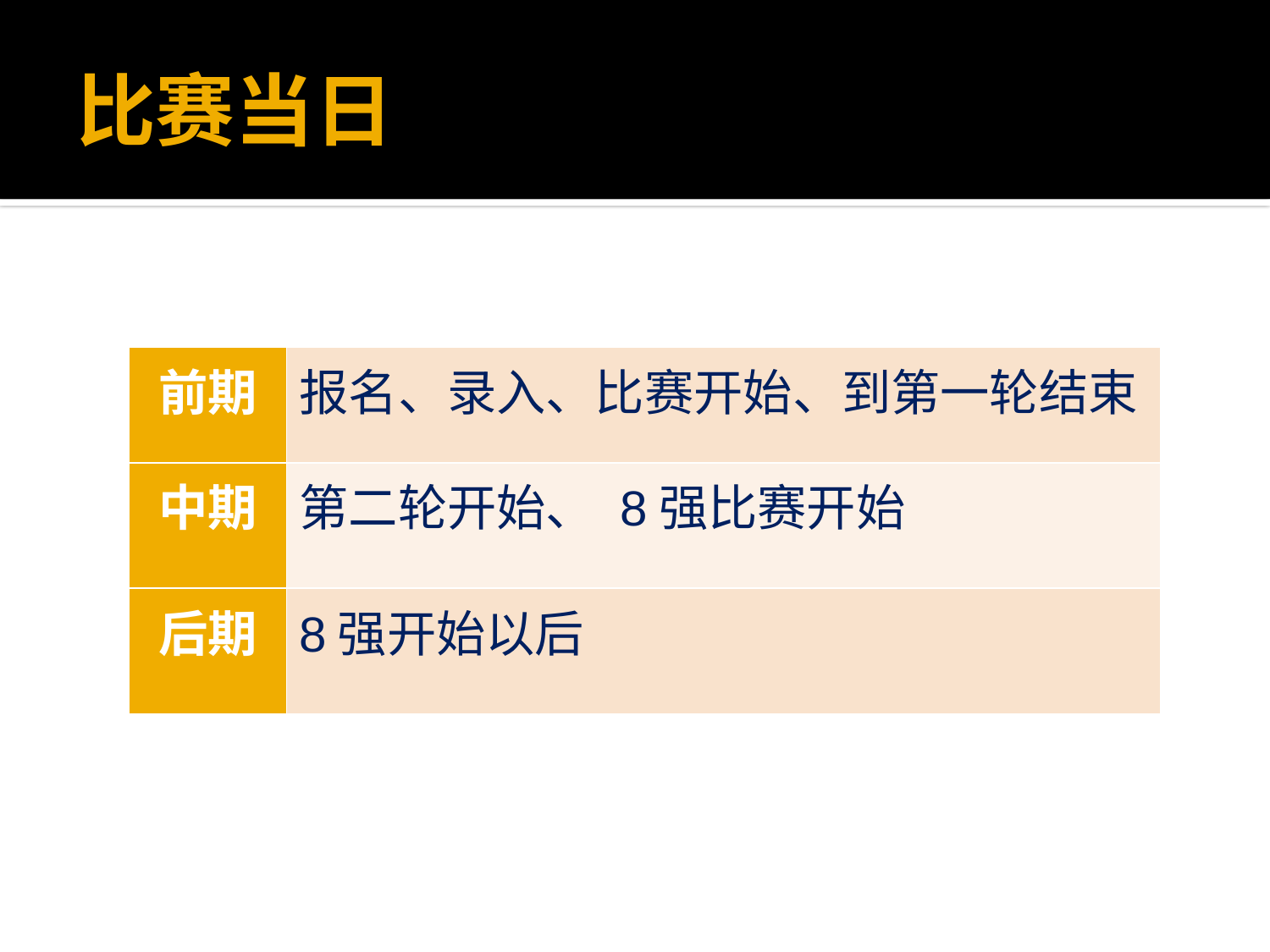

# 比赛当日

| 前期 | 报名、录入、比赛开始、到第一轮结束 |
| --- | --- |
| 中期 | 第二轮开始、 8强比赛开始 |
| 后期 | 8强开始以后 |